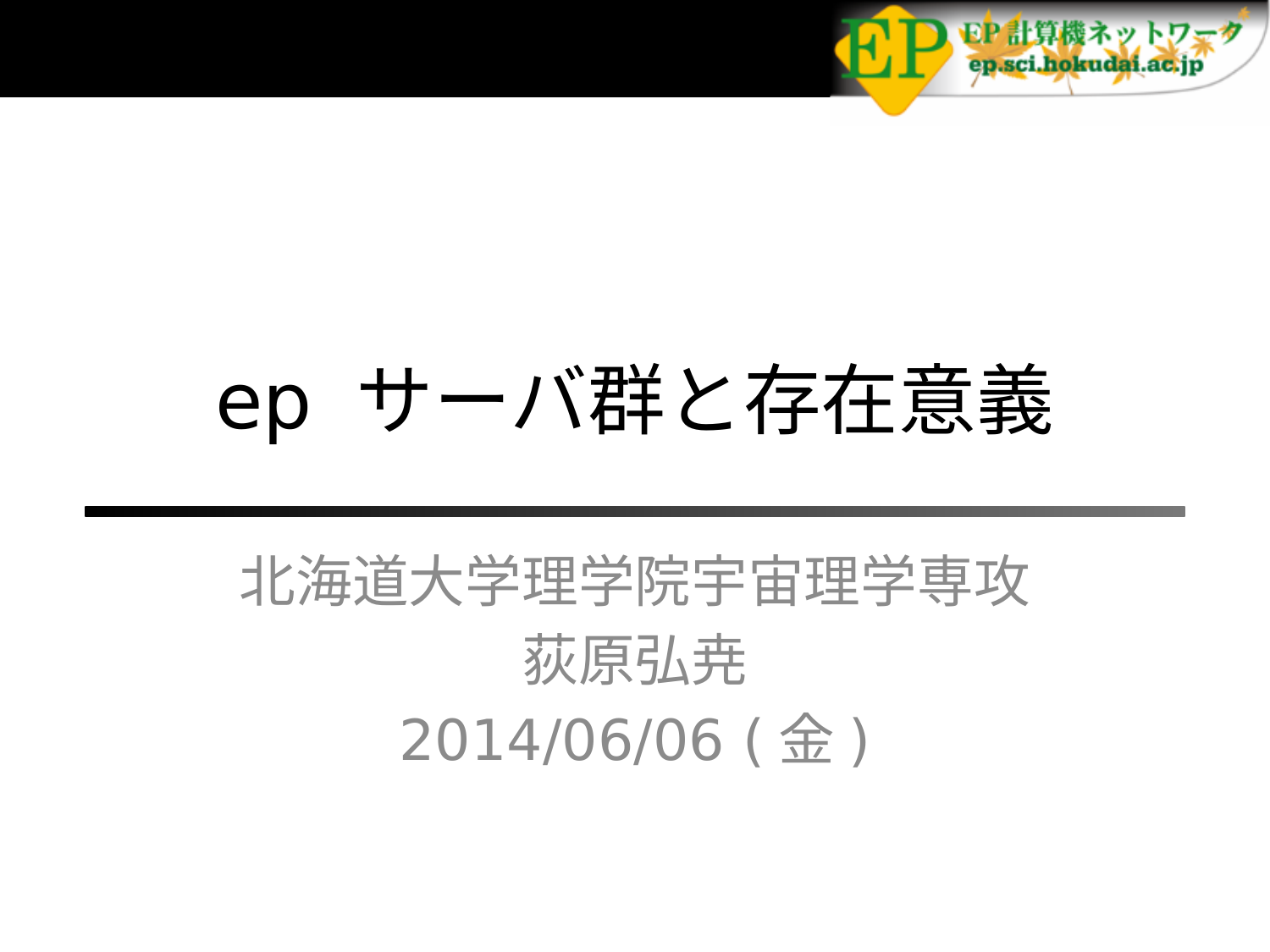

# ep サーバ群と存在意義
北海道大学理学院宇宙理学専攻
荻原弘尭
2014/06/06 (金)